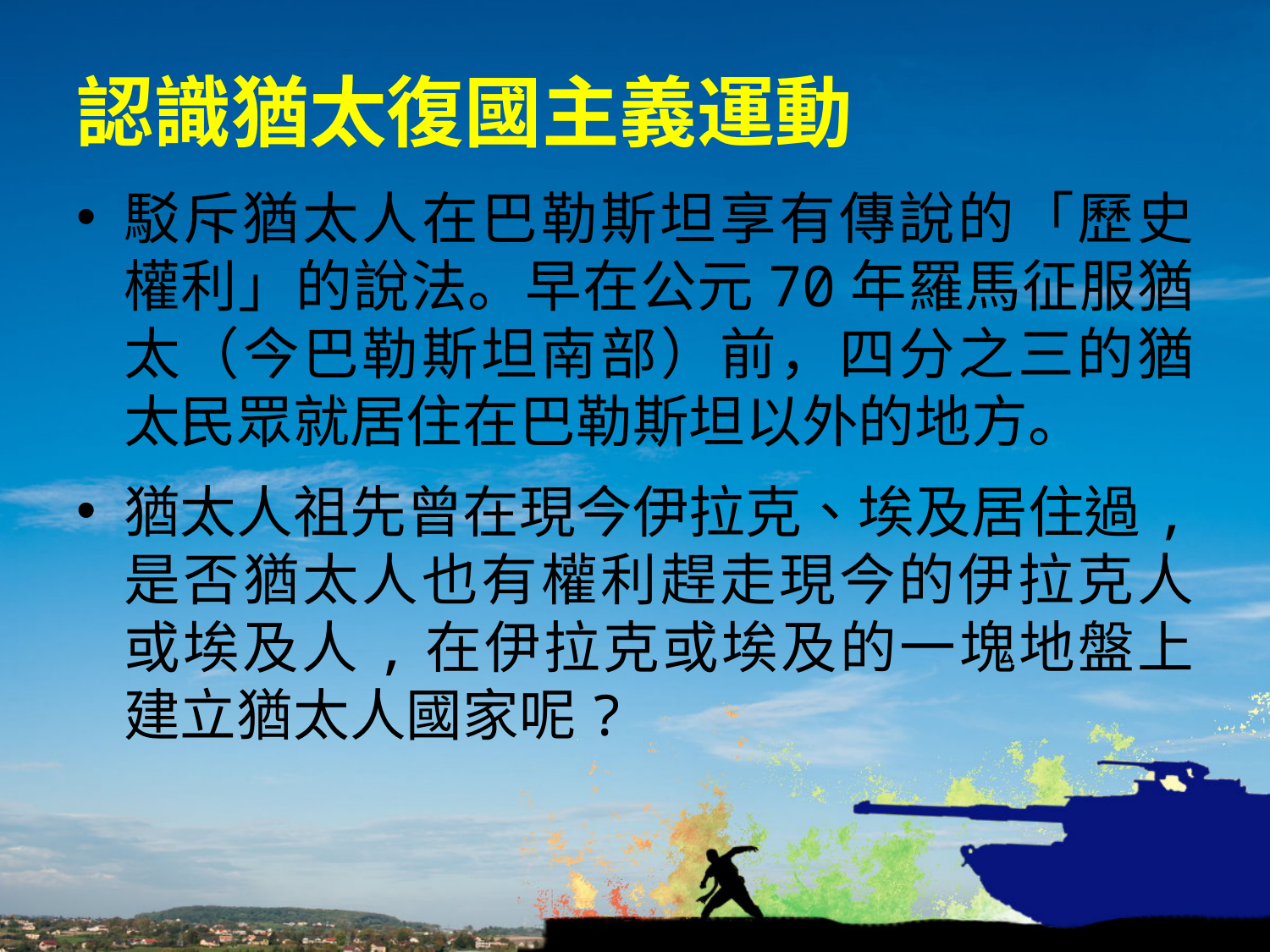

# 認識猶太復國主義運動
駁斥猶太人在巴勒斯坦享有傳說的「歷史權利」的說法。早在公元70年羅馬征服猶太（今巴勒斯坦南部）前，四分之三的猶太民眾就居住在巴勒斯坦以外的地方。
猶太人祖先曾在現今伊拉克、埃及居住過,是否猶太人也有權利趕走現今的伊拉克人或埃及人,在伊拉克或埃及的一塊地盤上建立猶太人國家呢?